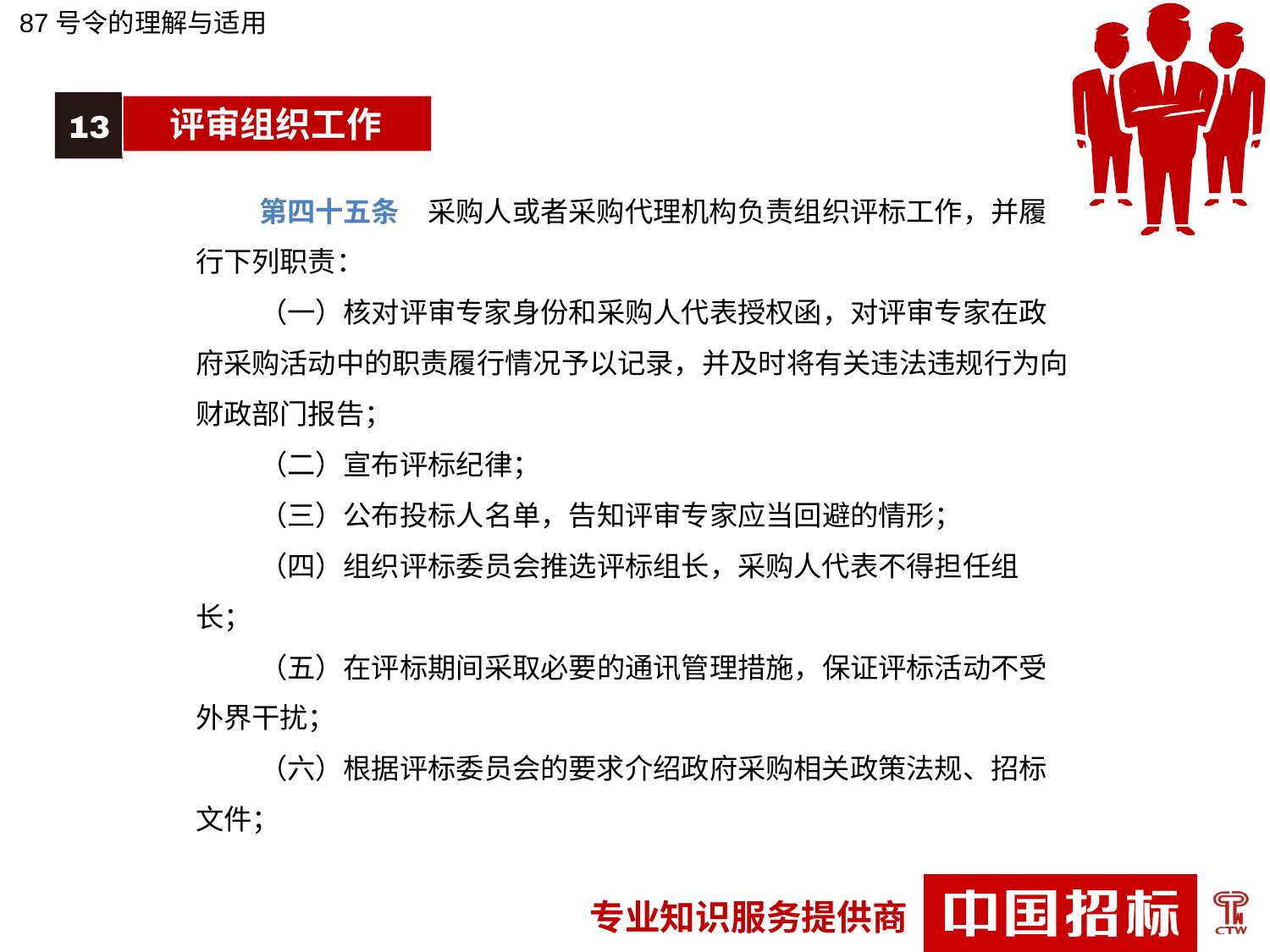

87号令的理解与适用

13
评审组织工作
第四十五条　采购人或者采购代理机构负责组织评标工作，并履行下列职责：
（一）核对评审专家身份和采购人代表授权函，对评审专家在政府采购活动中的职责履行情况予以记录，并及时将有关违法违规行为向财政部门报告；
（二）宣布评标纪律；
（三）公布投标人名单，告知评审专家应当回避的情形；
（四）组织评标委员会推选评标组长，采购人代表不得担任组长；
（五）在评标期间采取必要的通讯管理措施，保证评标活动不受外界干扰；
（六）根据评标委员会的要求介绍政府采购相关政策法规、招标文件；